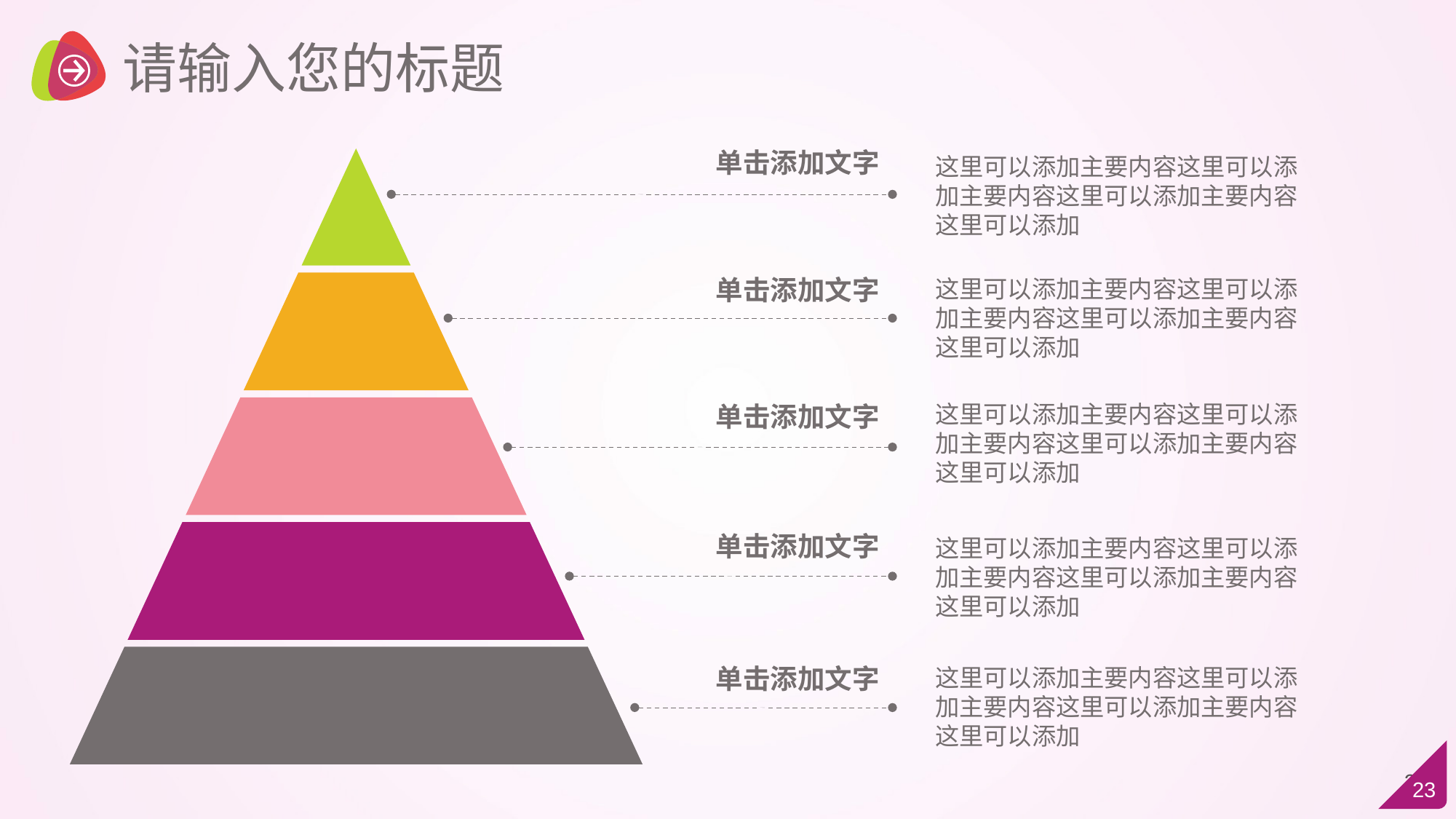

请输入您的标题

单击添加文字
这里可以添加主要内容这里可以添加主要内容这里可以添加主要内容这里可以添加

单击添加文字
这里可以添加主要内容这里可以添加主要内容这里可以添加主要内容这里可以添加

这里可以添加主要内容这里可以添加主要内容这里可以添加主要内容这里可以添加
单击添加文字

单击添加文字
这里可以添加主要内容这里可以添加主要内容这里可以添加主要内容这里可以添加

单击添加文字
这里可以添加主要内容这里可以添加主要内容这里可以添加主要内容这里可以添加